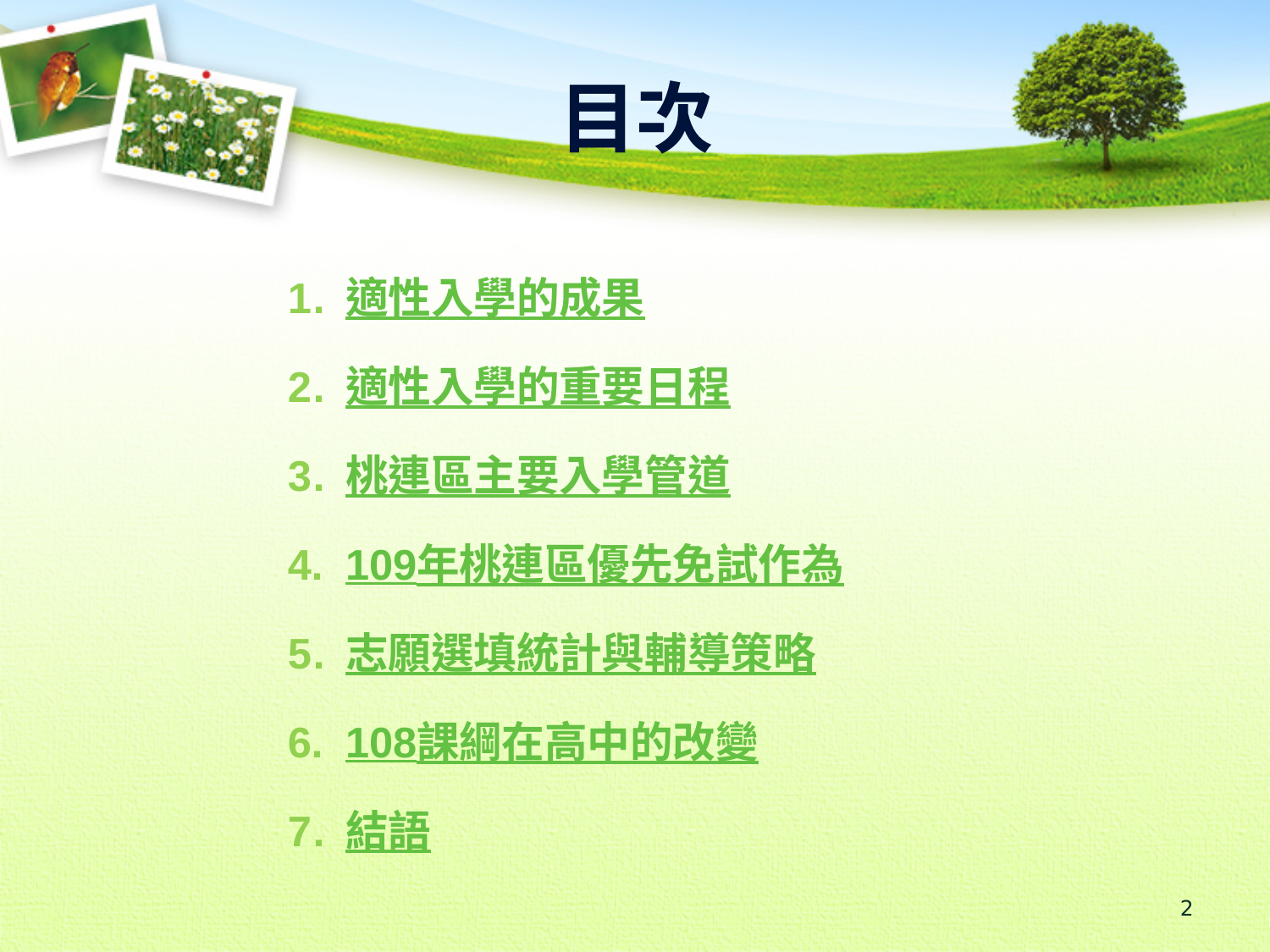

目次
適性入學的成果
適性入學的重要日程
桃連區主要入學管道
109年桃連區優先免試作為
志願選填統計與輔導策略
108課綱在高中的改變
結語
2